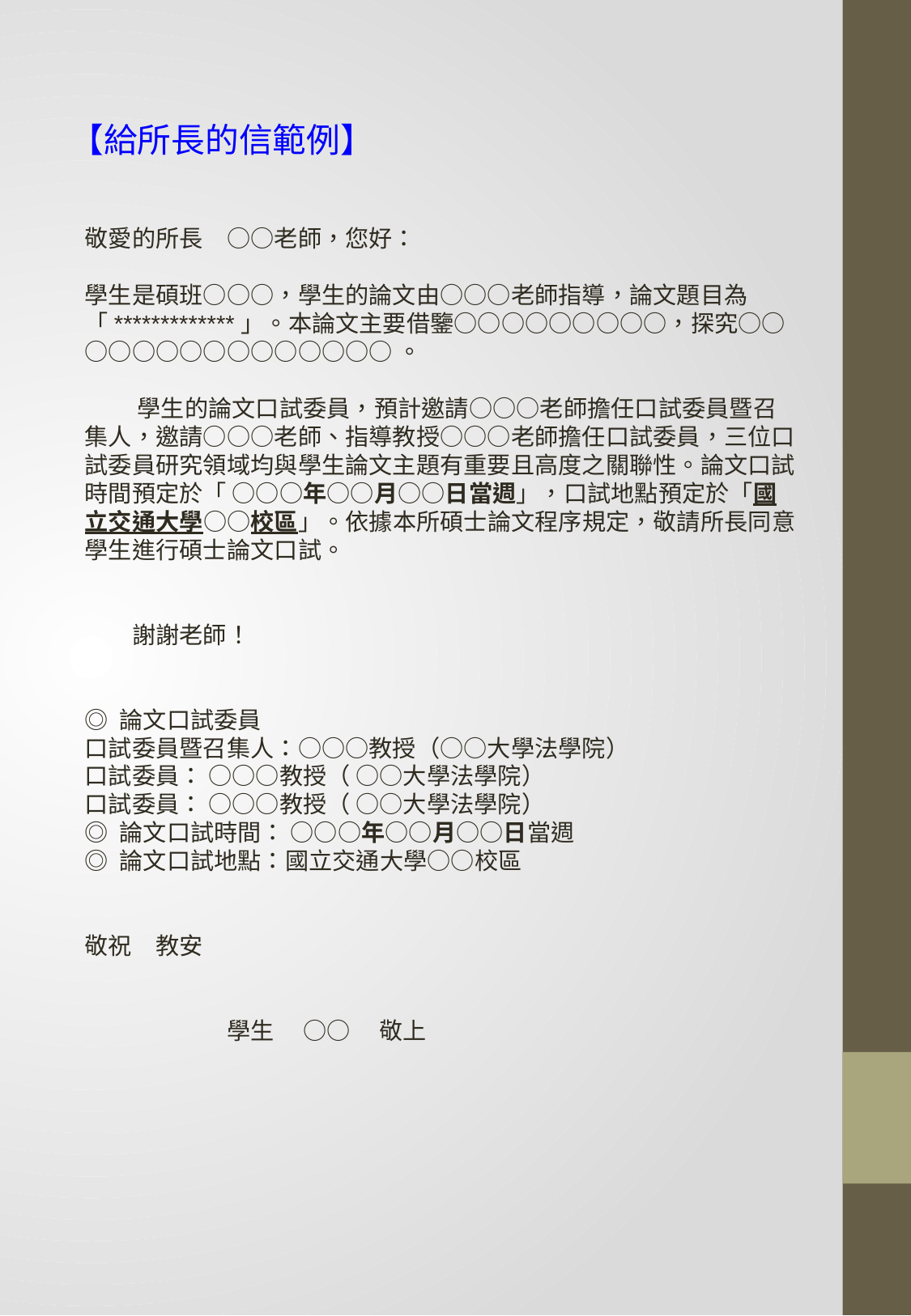

【給所長的信範例】
敬愛的所長　○○老師，您好：
學生是碩班○○○，學生的論文由○○○老師指導，論文題目為「*************」。本論文主要借鑒○○○○○○○○○，探究○○○○○○○○○○○○○○○ 。

　　 學生的論文口試委員，預計邀請○○○老師擔任口試委員暨召集人，邀請○○○老師、指導教授○○○老師擔任口試委員，三位口試委員研究領域均與學生論文主題有重要且高度之關聯性。論文口試時間預定於「 ○○○年○○月○○日當週」，口試地點預定於「國立交通大學○○校區」。依據本所碩士論文程序規定，敬請所長同意學生進行碩士論文口試。

　　謝謝老師！

◎ 論文口試委員
口試委員暨召集人：○○○教授（○○大學法學院）
口試委員： ○○○教授（ ○○大學法學院）
口試委員： ○○○教授（ ○○大學法學院）
◎ 論文口試時間： ○○○年○○月○○日當週
◎ 論文口試地點：國立交通大學○○校區

敬祝　教安

　　　　　　學生　 ○○ 　敬上